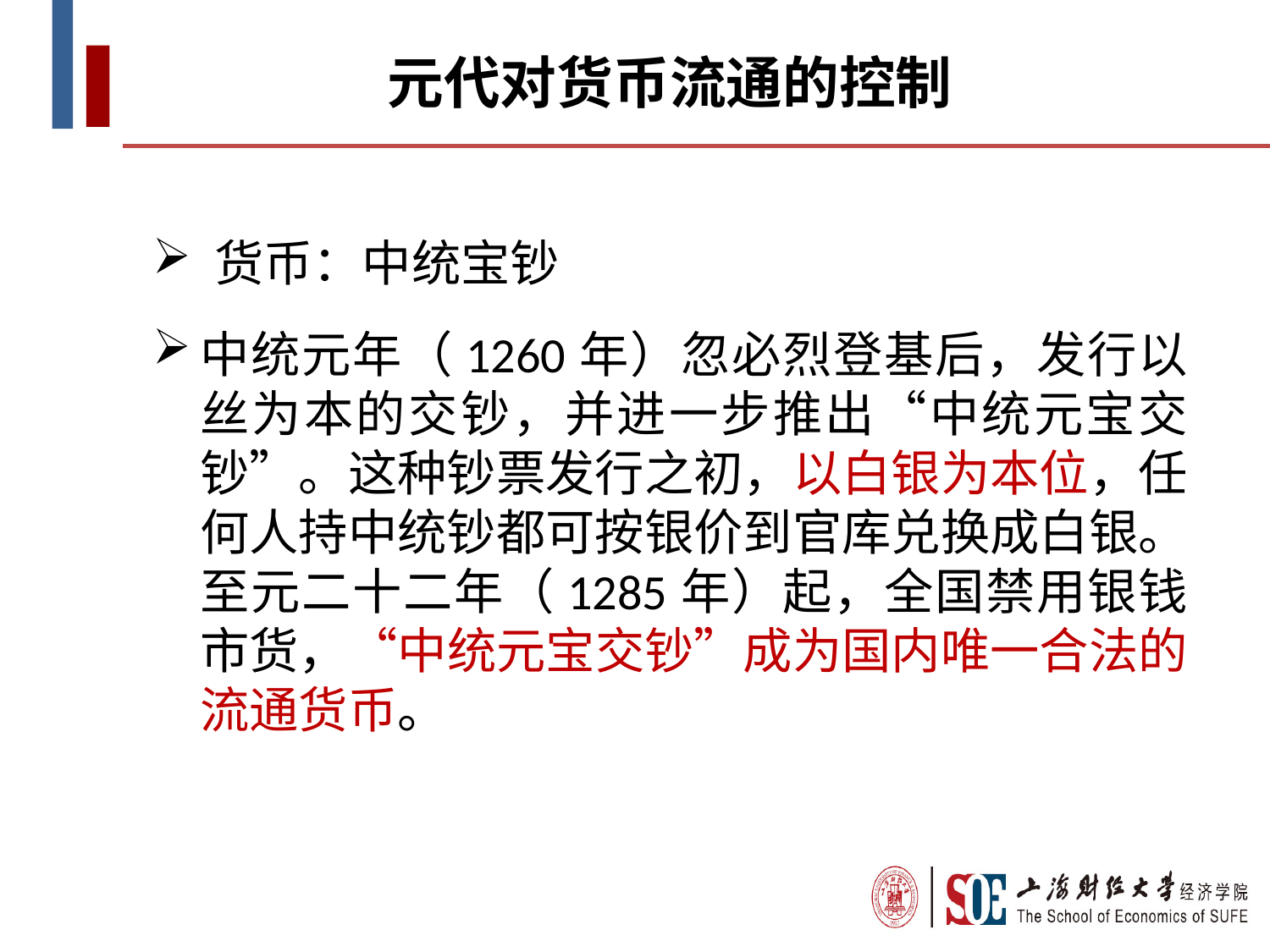

元代对货币流通的控制
 货币：中统宝钞
中统元年（1260年）忽必烈登基后，发行以丝为本的交钞，并进一步推出“中统元宝交钞”。这种钞票发行之初，以白银为本位，任何人持中统钞都可按银价到官库兑换成白银。至元二十二年（1285年）起，全国禁用银钱市货，“中统元宝交钞”成为国内唯一合法的流通货币。